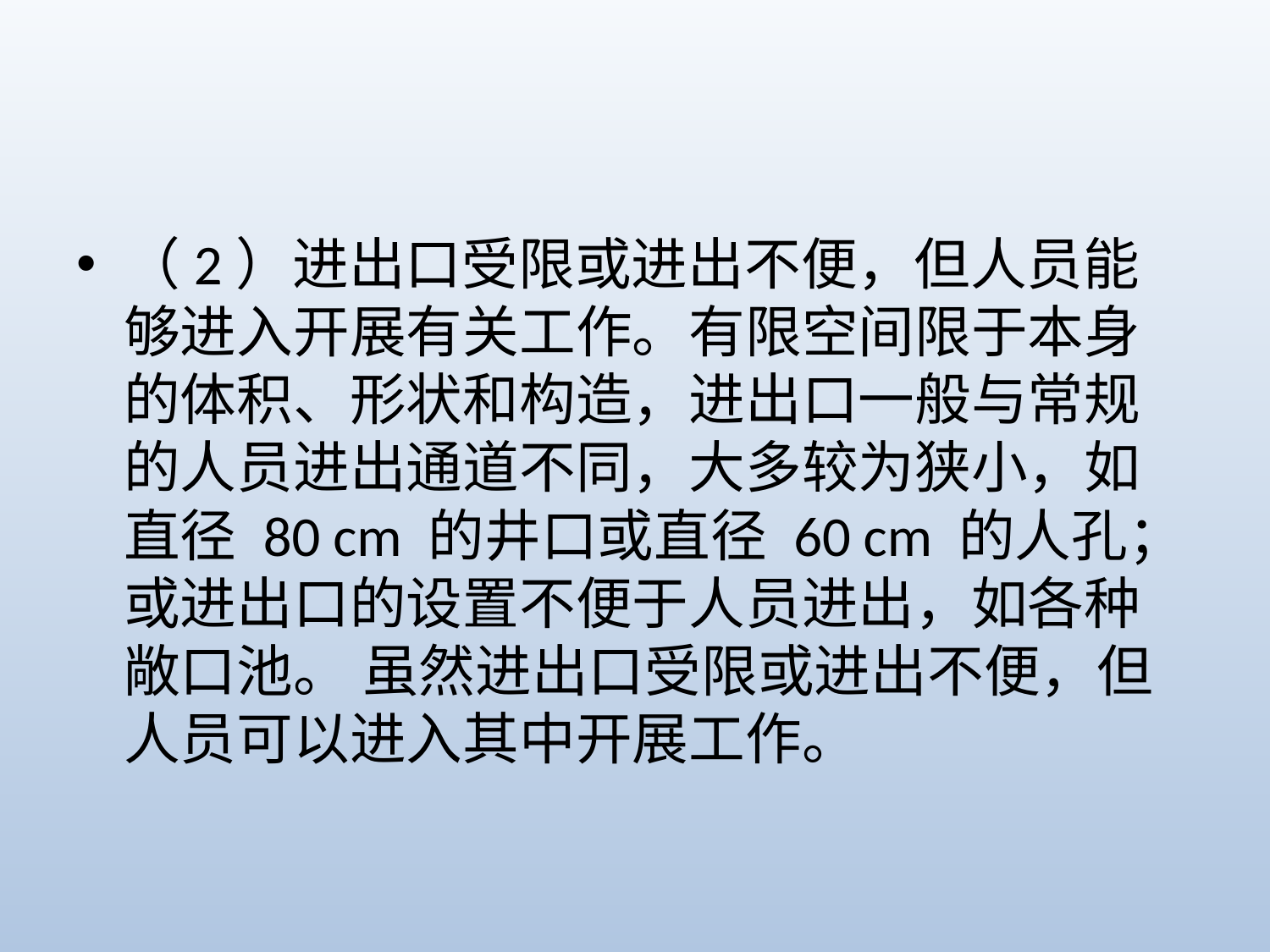

#
（2）进出口受限或进出不便，但人员能够进入开展有关工作。有限空间限于本身 的体积、形状和构造，进出口一般与常规的人员进出通道不同，大多较为狭小，如直径 80 cm 的井口或直径 60 cm 的人孔；或进出口的设置不便于人员进出，如各种敞口池。 虽然进出口受限或进出不便，但人员可以进入其中开展工作。